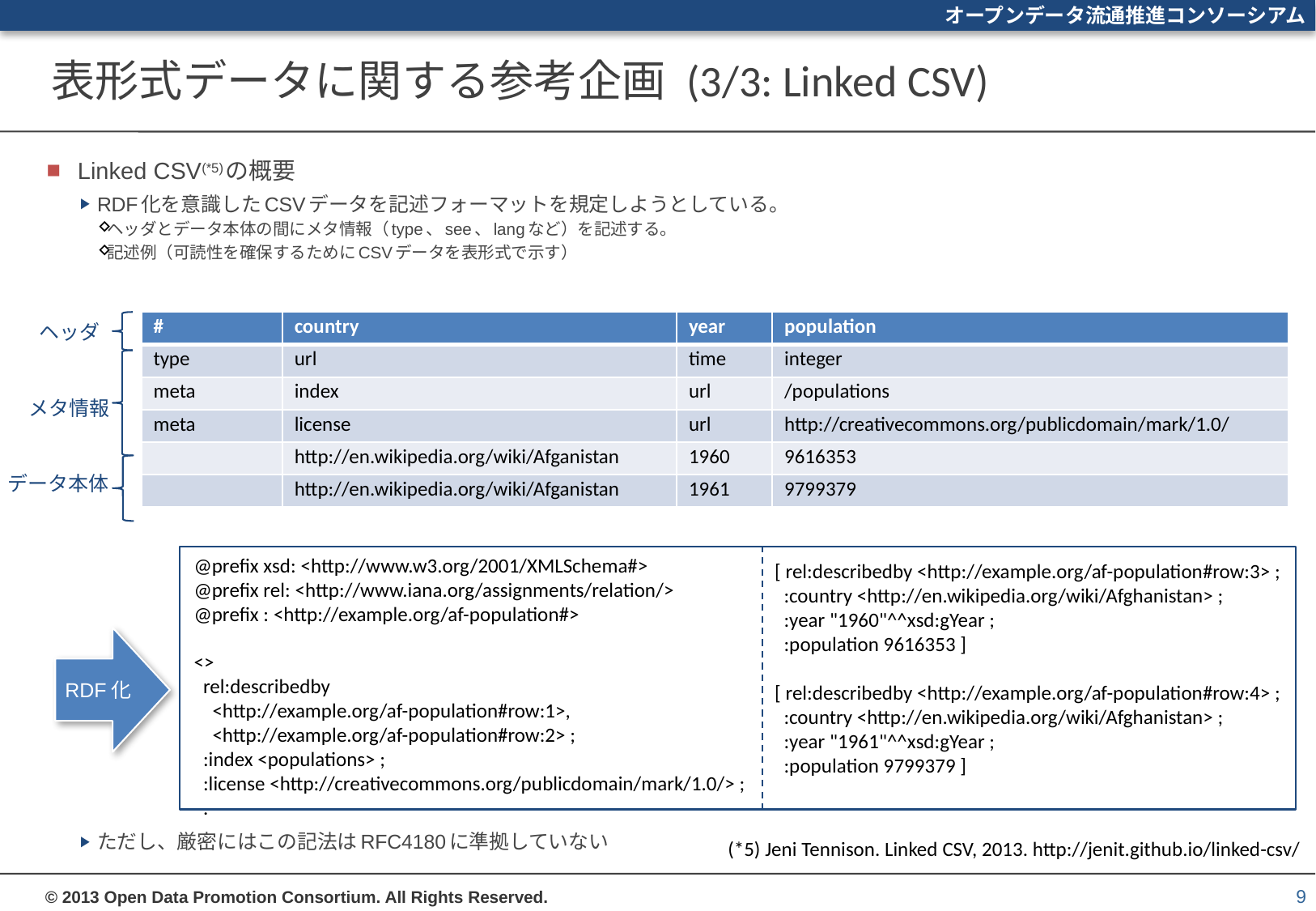

# 表形式データに関する参考企画 (3/3: Linked CSV)
Linked CSV(*5)の概要
RDF化を意識したCSVデータを記述フォーマットを規定しようとしている。
ヘッダとデータ本体の間にメタ情報（type、see、langなど）を記述する。
記述例（可読性を確保するためにCSVデータを表形式で示す）

ただし、厳密にはこの記法はRFC4180に準拠していない

| # | country | year | population |
| --- | --- | --- | --- |
| type | url | time | integer |
| meta | index | url | /populations |
| meta | license | url | http://creativecommons.org/publicdomain/mark/1.0/ |
|  | http://en.wikipedia.org/wiki/Afganistan | 1960 | 9616353 |
|  | http://en.wikipedia.org/wiki/Afganistan | 1961 | 9799379 |
ヘッダ

メタ情報

データ本体
@prefix xsd: <http://www.w3.org/2001/XMLSchema#>
@prefix rel: <http://www.iana.org/assignments/relation/>
@prefix : <http://example.org/af-population#>

<>
  rel:describedby
    <http://example.org/af-population#row:1>,
    <http://example.org/af-population#row:2> ;
  :index <populations> ;
  :license <http://creativecommons.org/publicdomain/mark/1.0/> ;
  .

[ rel:describedby <http://example.org/af-population#row:3> ;
  :country <http://en.wikipedia.org/wiki/Afghanistan> ;
  :year "1960"^^xsd:gYear ;
  :population 9616353 ]

[ rel:describedby <http://example.org/af-population#row:4> ;
  :country <http://en.wikipedia.org/wiki/Afghanistan> ;
  :year "1961"^^xsd:gYear ;
  :population 9799379 ]
RDF化
(*5) Jeni Tennison. Linked CSV, 2013. http://jenit.github.io/linked-csv/
9